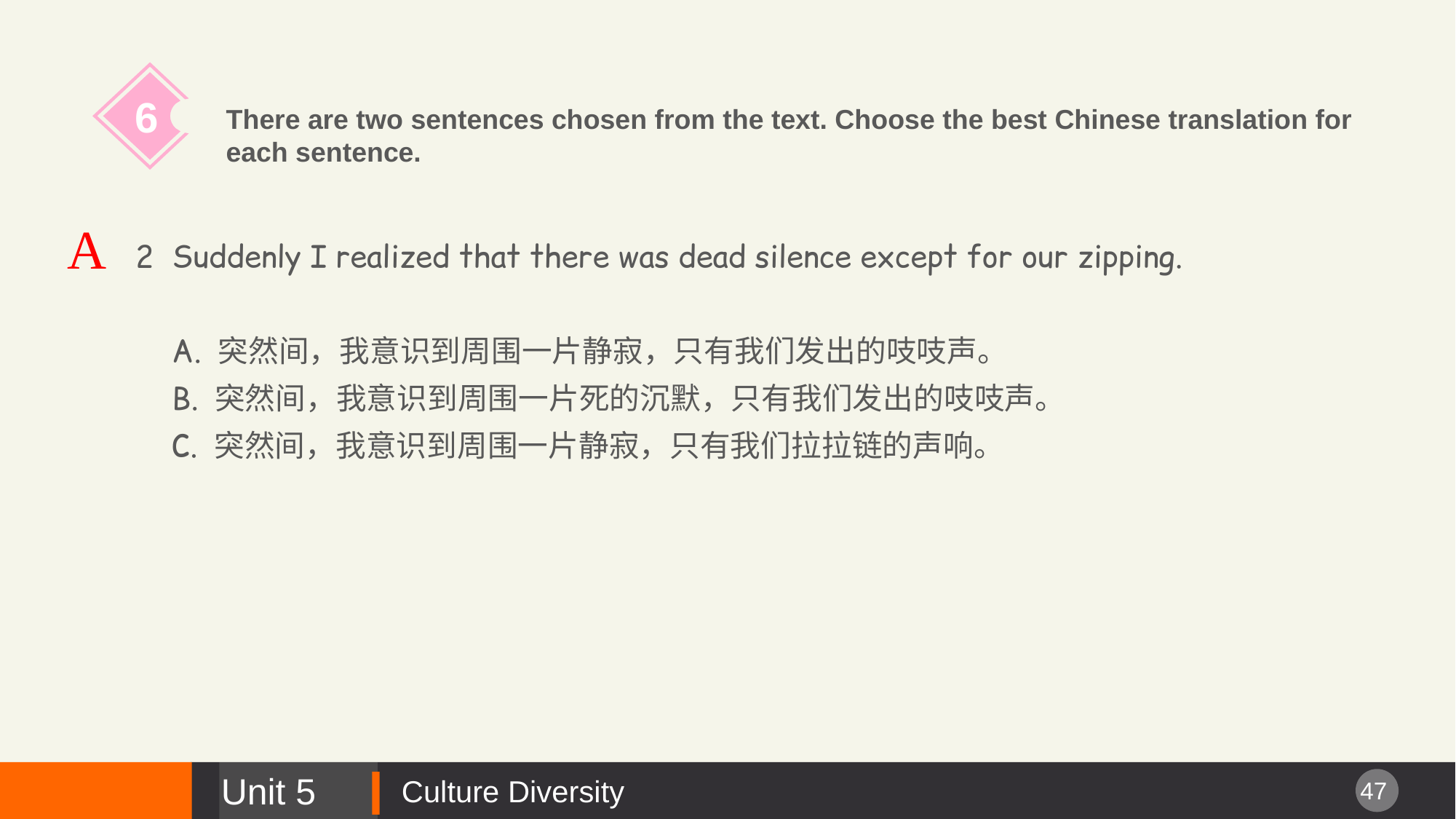

6
There are two sentences chosen from the text. Choose the best Chinese translation for
each sentence.
A
  2  Suddenly I realized that there was dead silence except for our zipping.

A. 突然间，我意识到周围一片静寂，只有我们发出的吱吱声。
B. 突然间，我意识到周围一片死的沉默，只有我们发出的吱吱声。
C. 突然间，我意识到周围一片静寂，只有我们拉拉链的声响。